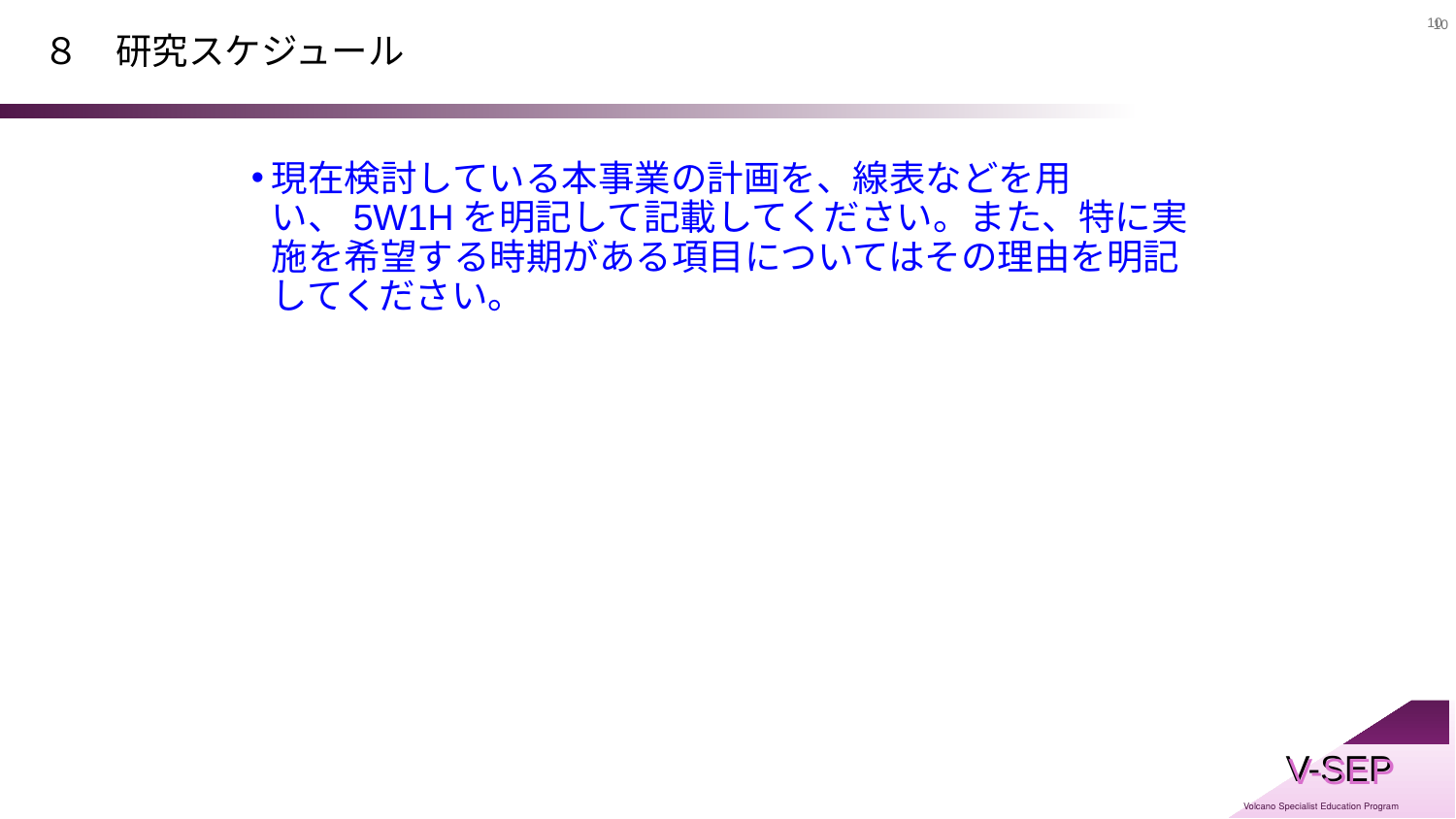

10
# ８　研究スケジュール
現在検討している本事業の計画を、線表などを用い、5W1Hを明記して記載してください。また、特に実施を希望する時期がある項目についてはその理由を明記してください。